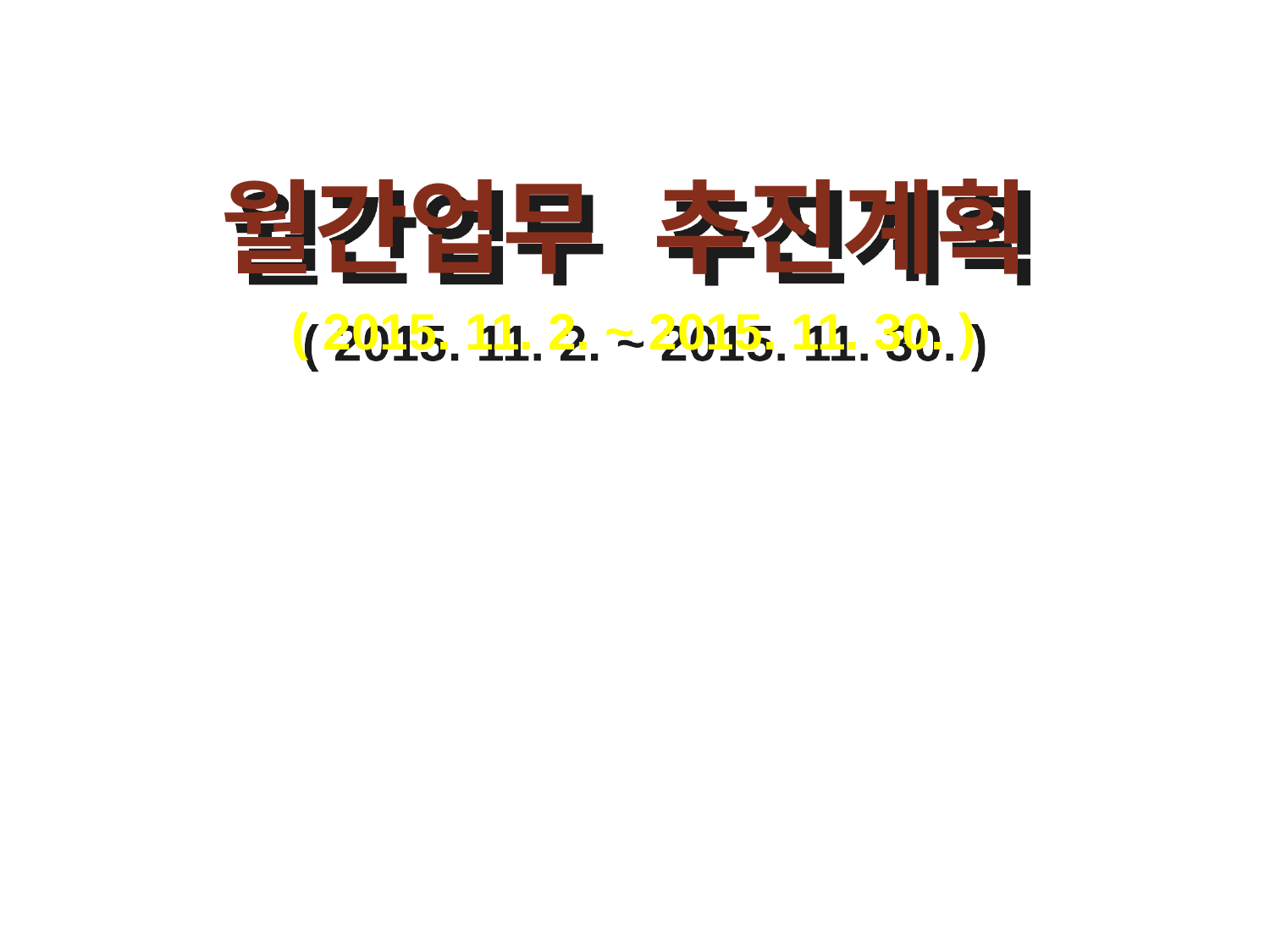

월간업무  추진계획
( 2015. 11. 2. ~ 2015. 11. 30. )